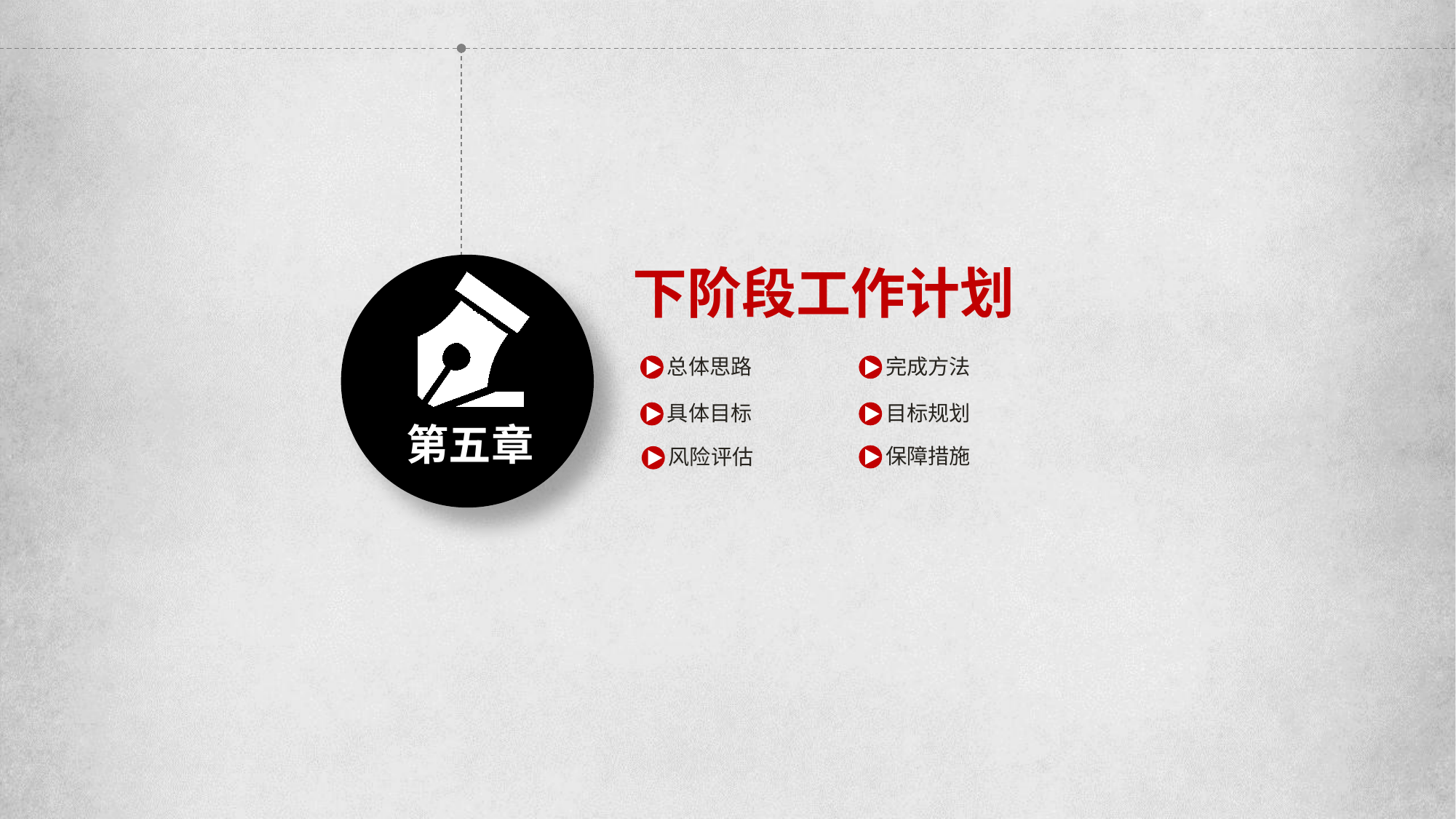

下阶段工作计划

总体思路

完成方法

目标规划

具体目标

第五章

保障措施

风险评估